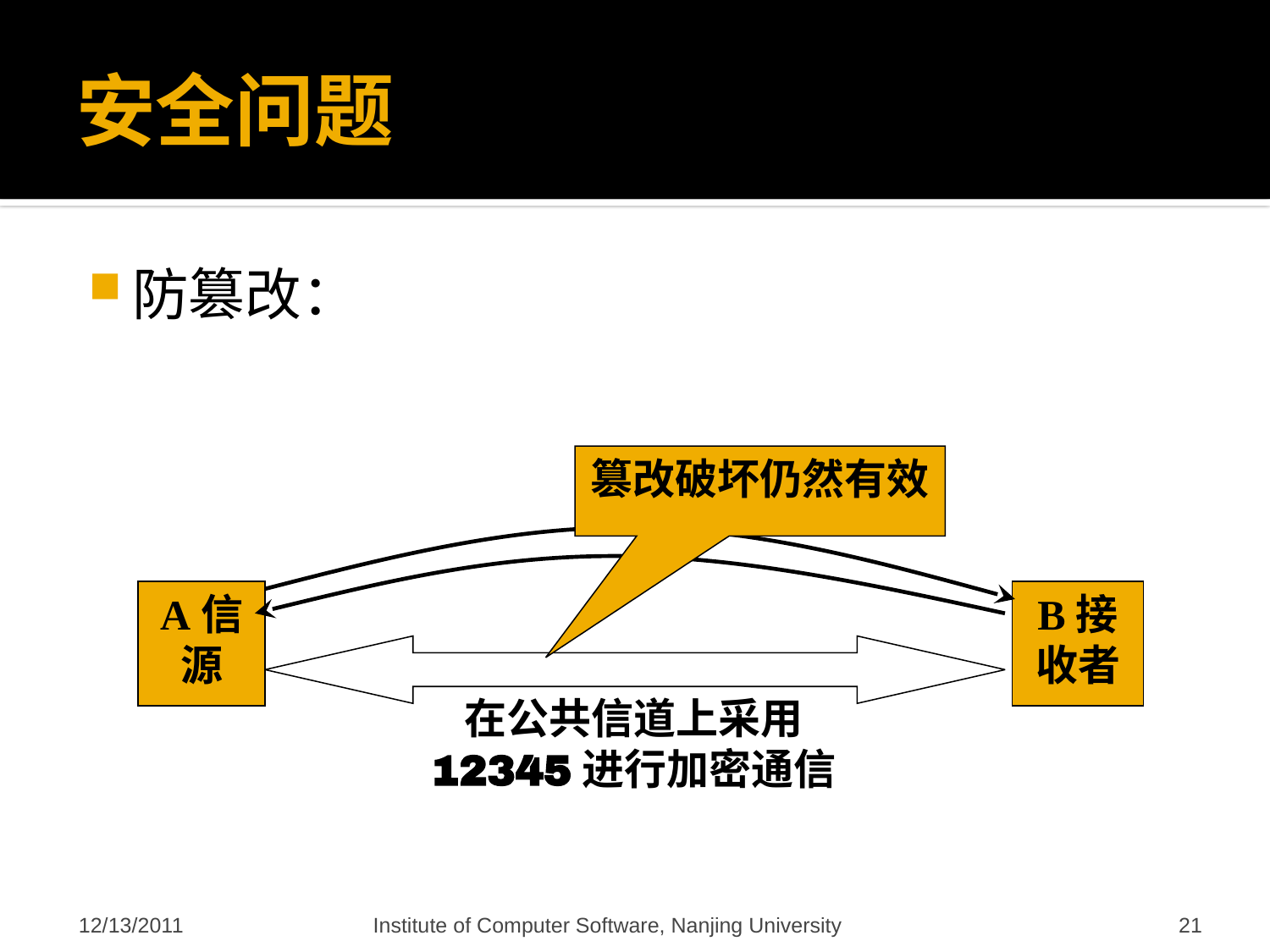

# 安全问题
防篡改：
篡改破坏仍然有效

A信源
B接收者

在公共信道上采用
12345进行加密通信
21
12/13/2011
Institute of Computer Software, Nanjing University
21